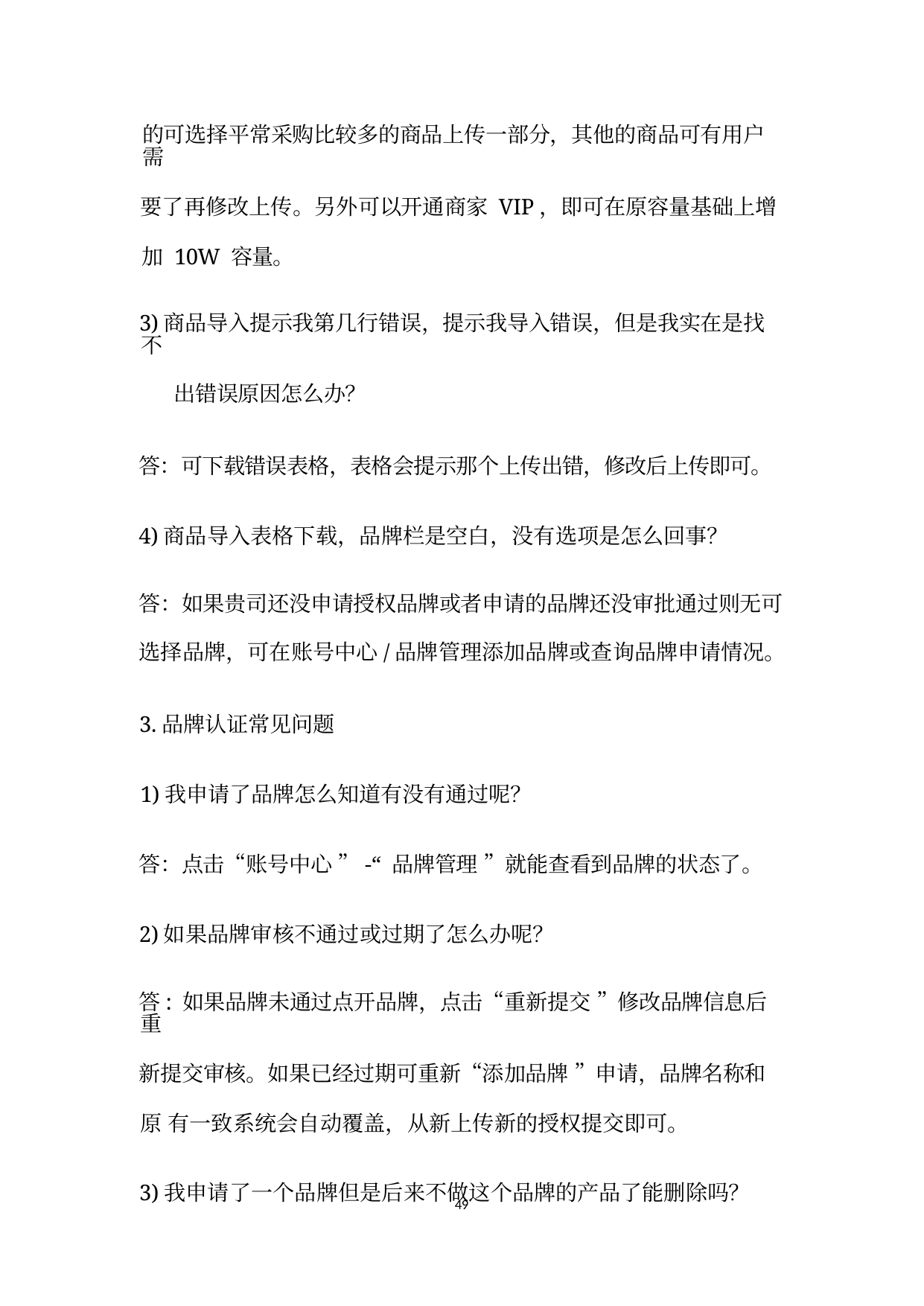

的可选择平常采购比较多的商品上传一部分，其他的商品可有用户需
要了再修改上传。另外可以开通商家 VIP，即可在原容量基础上增加 10W 容量。

3)商品导入提示我第几行错误，提示我导入错误，但是我实在是找不
出错误原因怎么办？

答：可下载错误表格，表格会提示那个上传出错，修改后上传即可。

4)商品导入表格下载，品牌栏是空白，没有选项是怎么回事？

答：如果贵司还没申请授权品牌或者申请的品牌还没审批通过则无可
选择品牌，可在账号中心/品牌管理添加品牌或查询品牌申请情况。

3.品牌认证常见问题

1)我申请了品牌怎么知道有没有通过呢？

答：点击“账号中心 ”-“ 品牌管理 ”就能查看到品牌的状态了。

2)如果品牌审核不通过或过期了怎么办呢？

答: 如果品牌未通过点开品牌，点击“重新提交 ”修改品牌信息后重
新提交审核。如果已经过期可重新“添加品牌 ”申请，品牌名称和原 有一致系统会自动覆盖，从新上传新的授权提交即可。

3)我申请了一个品牌但是后来不做这个品牌的产品了能删除吗？

49